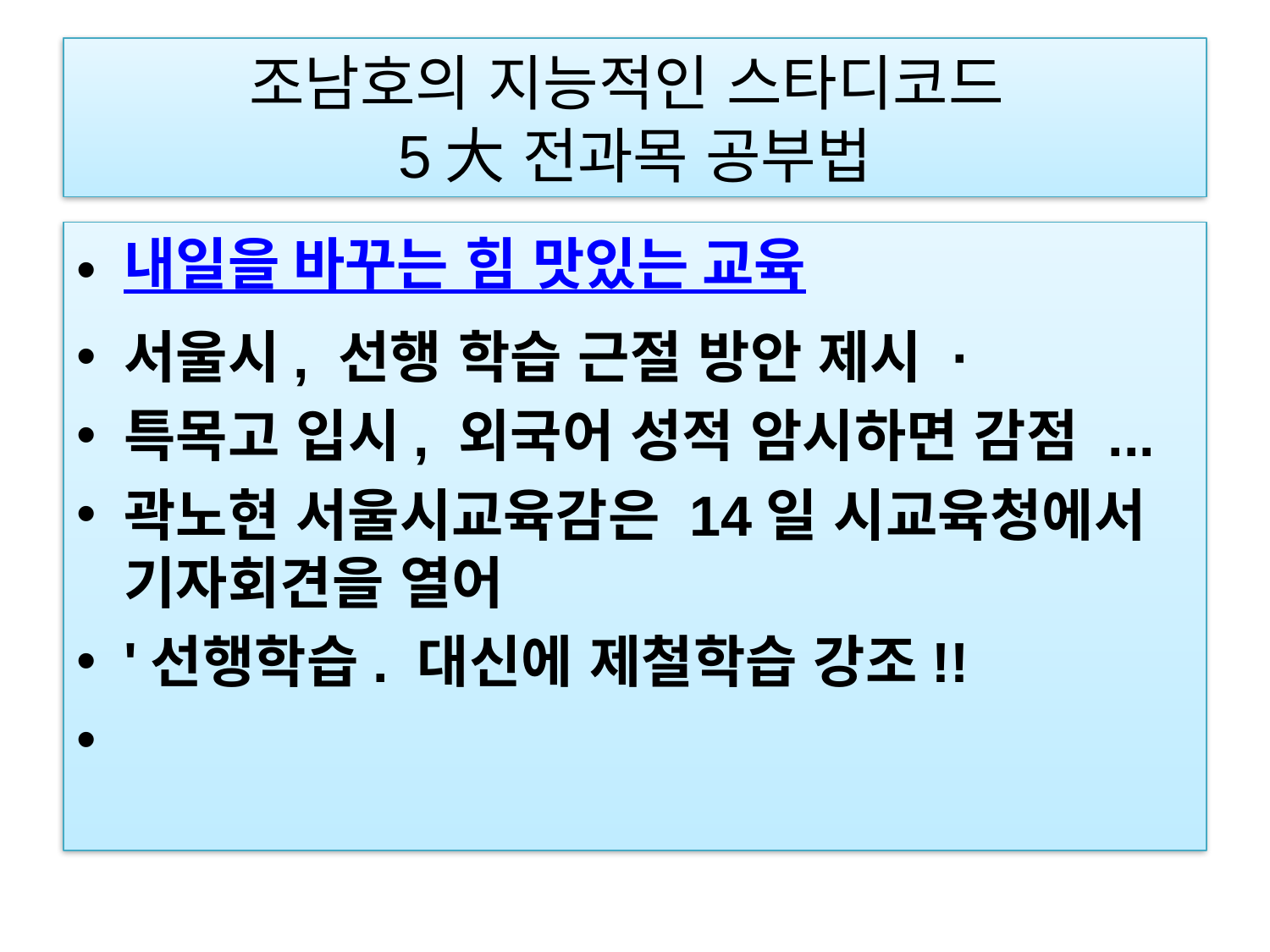

# 조남호의 지능적인 스타디코드 5大 전과목 공부법
내일을 바꾸는 힘 맛있는 교육
서울시, 선행 학습 근절 방안 제시 ·
특목고 입시, 외국어 성적 암시하면 감점 ...
곽노현 서울시교육감은 14일 시교육청에서 기자회견을 열어
'선행학습. 대신에 제철학습 강조!!